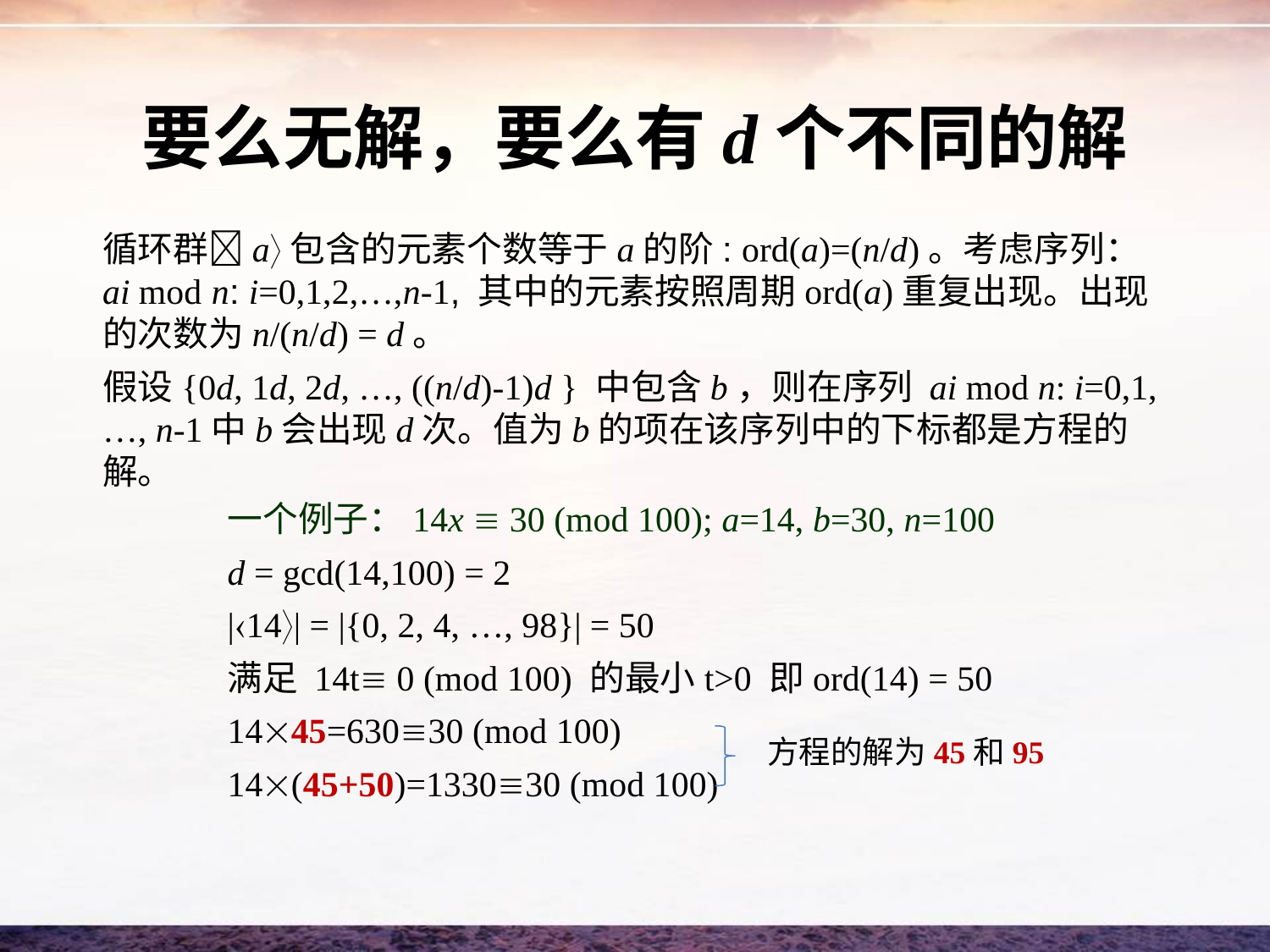

# 要么无解，要么有d个不同的解
循环群〈a〉包含的元素个数等于a的阶: ord(a)=(n/d)。考虑序列：ai mod n: i=0,1,2,…,n-1, 其中的元素按照周期ord(a)重复出现。出现的次数为n/(n/d) = d。
假设{0d, 1d, 2d, …, ((n/d)-1)d } 中包含b，则在序列 ai mod n: i=0,1,…, n-1中b会出现d次。值为b的项在该序列中的下标都是方程的解。
一个例子：14x ≡ 30 (mod 100); a=14, b=30, n=100
d = gcd(14,100) = 2
|〈14〉| = |{0, 2, 4, …, 98}| = 50
满足 14t≡ 0 (mod 100) 的最小t>0 即ord(14) = 50
14×45=630≡30 (mod 100)
14×(45+50)=1330≡30 (mod 100)

方程的解为45和95